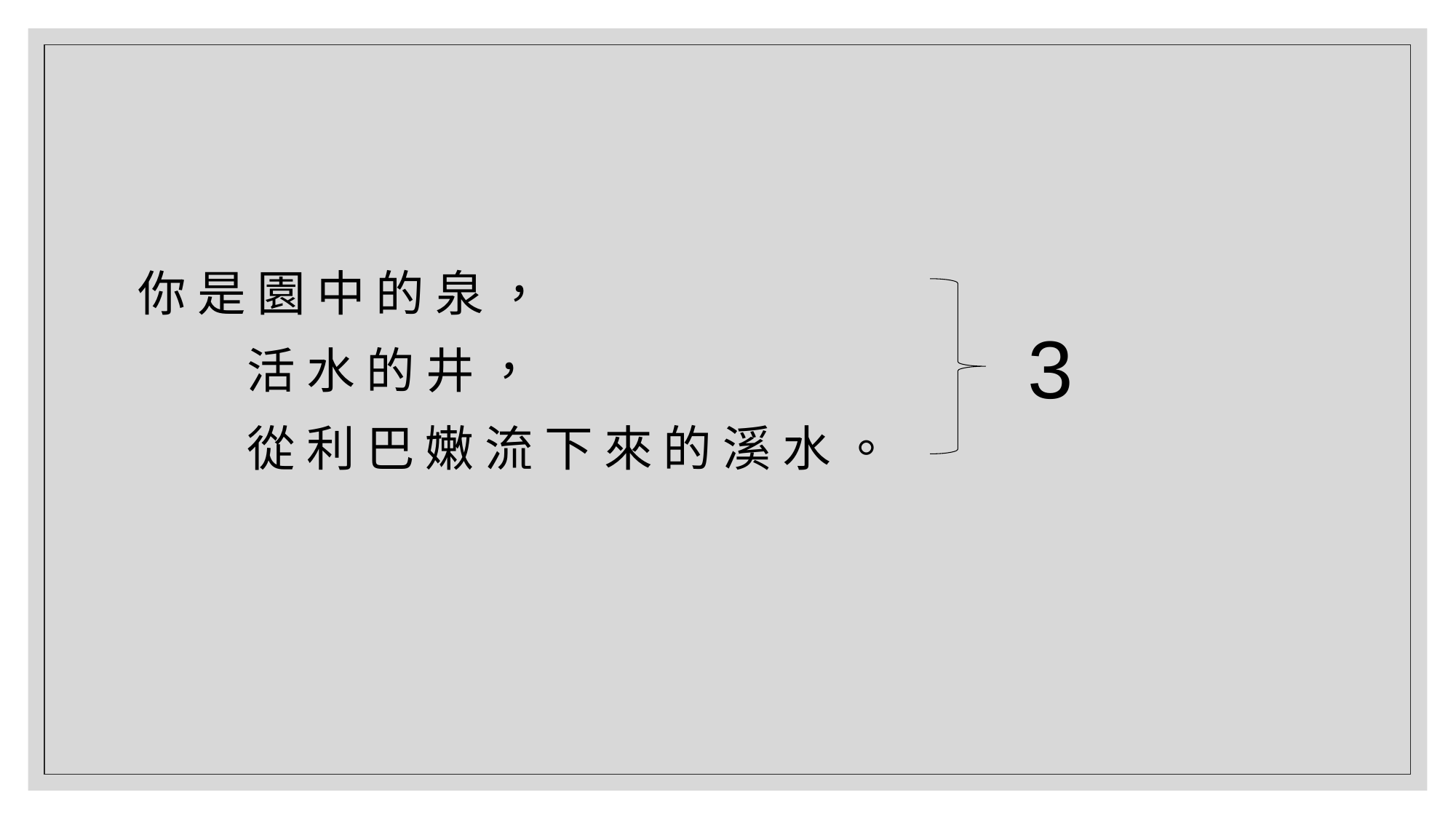

#
你 是 園 中 的 泉 ，
	活 水 的 井 ，
	從 利 巴 嫩 流 下 來 的 溪 水 。

3